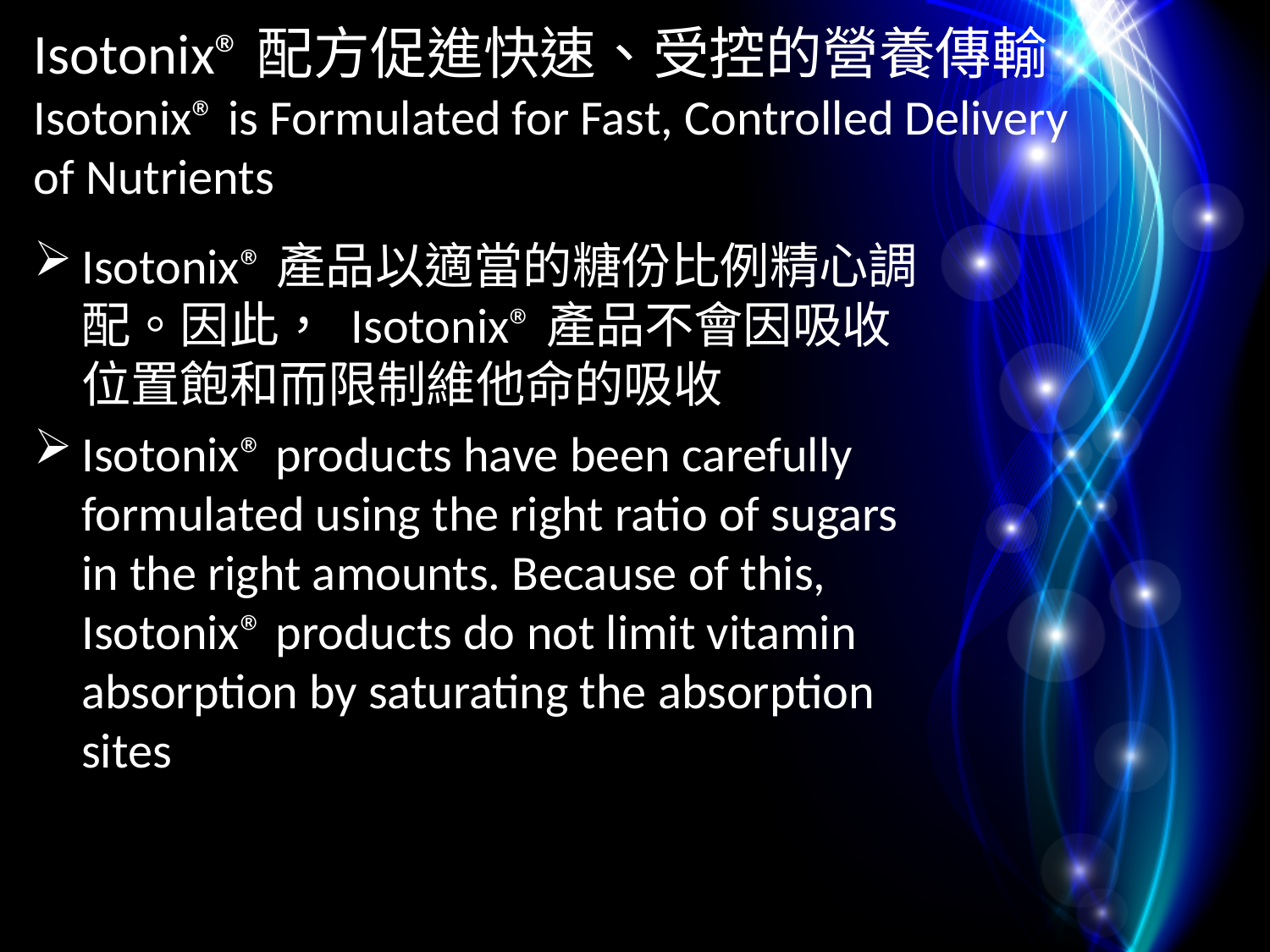

# Isotonix®配方促進快速、受控的營養傳輸 Isotonix® is Formulated for Fast, Controlled Delivery of Nutrients
Isotonix®產品以適當的糖份比例精心調配。因此， Isotonix®產品不會因吸收位置飽和而限制維他命的吸收
Isotonix® products have been carefully formulated using the right ratio of sugars in the right amounts. Because of this, Isotonix® products do not limit vitamin absorption by saturating the absorption sites